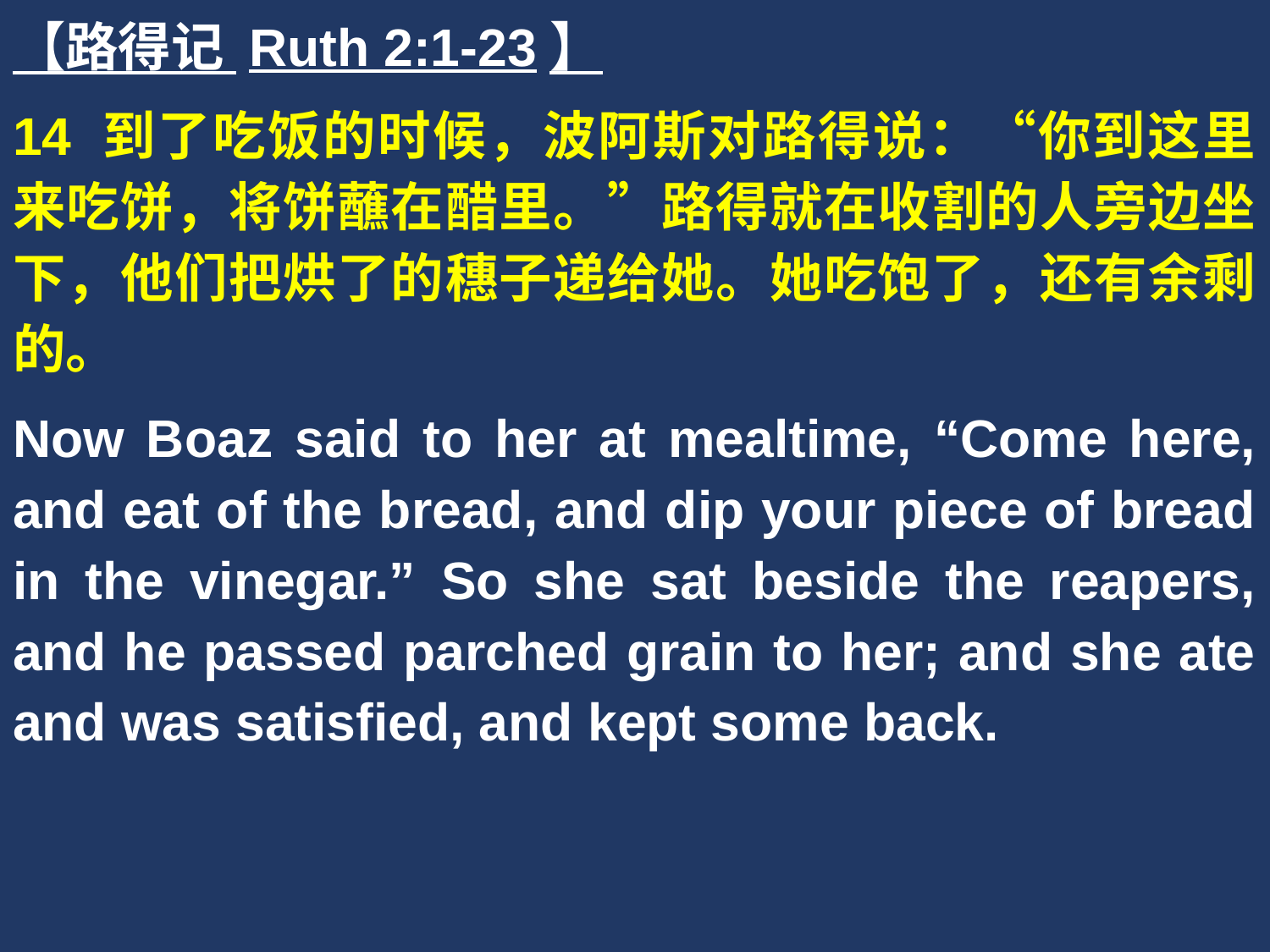

【路得记 Ruth 2:1-23】
14 到了吃饭的时候，波阿斯对路得说：“你到这里来吃饼，将饼蘸在醋里。”路得就在收割的人旁边坐下，他们把烘了的穗子递给她。她吃饱了，还有余剩的。
Now Boaz said to her at mealtime, “Come here, and eat of the bread, and dip your piece of bread in the vinegar.” So she sat beside the reapers, and he passed parched grain to her; and she ate and was satisfied, and kept some back.